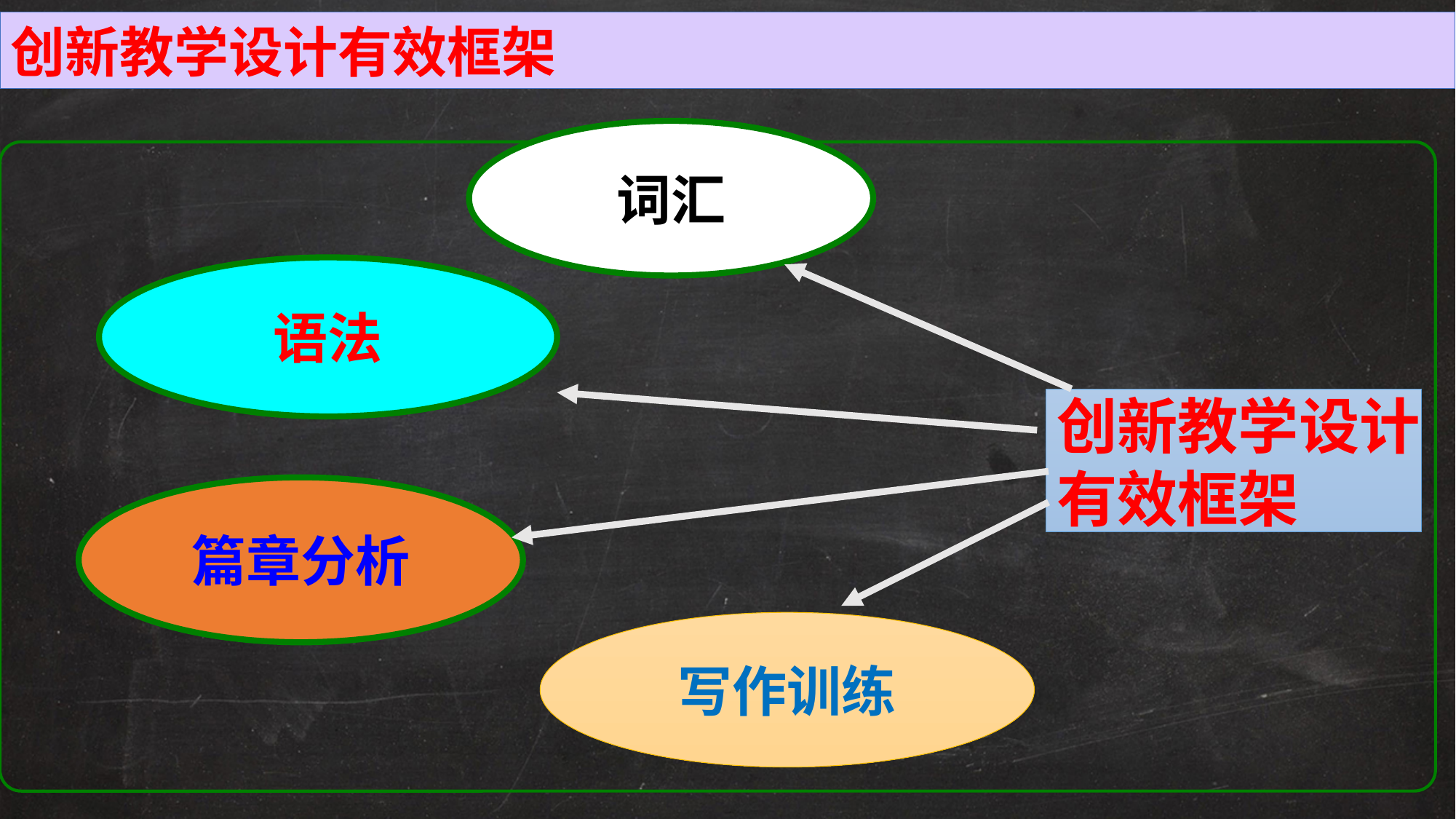

创新教学设计有效框架
词汇

语法

创新教学设计
有效框架

篇章分析

写作训练